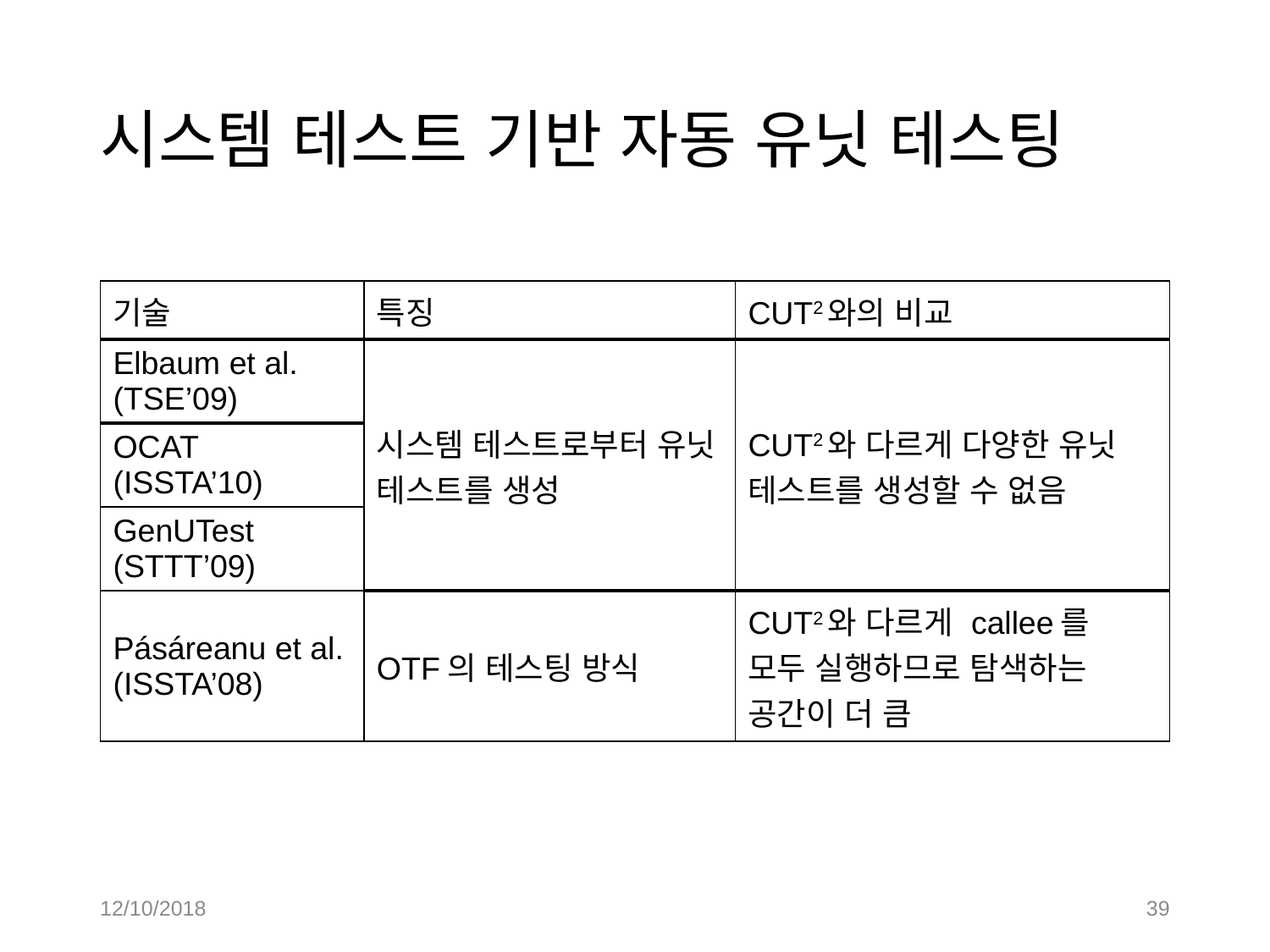

# 시스템 테스트 기반 자동 유닛 테스팅
| 기술 | 특징 | CUT2와의 비교 |
| --- | --- | --- |
| Elbaum et al. (TSE’09) | 시스템 테스트로부터 유닛 테스트를 생성 | CUT2와 다르게 다양한 유닛 테스트를 생성할 수 없음 |
| OCAT (ISSTA’10) |  |  |
| GenUTest (STTT’09) |  |  |
| Pásáreanu et al. (ISSTA’08) | OTF의 테스팅 방식 | CUT2와 다르게 callee를 모두 실행하므로 탐색하는 공간이 더 큼 |
12/10/2018
39